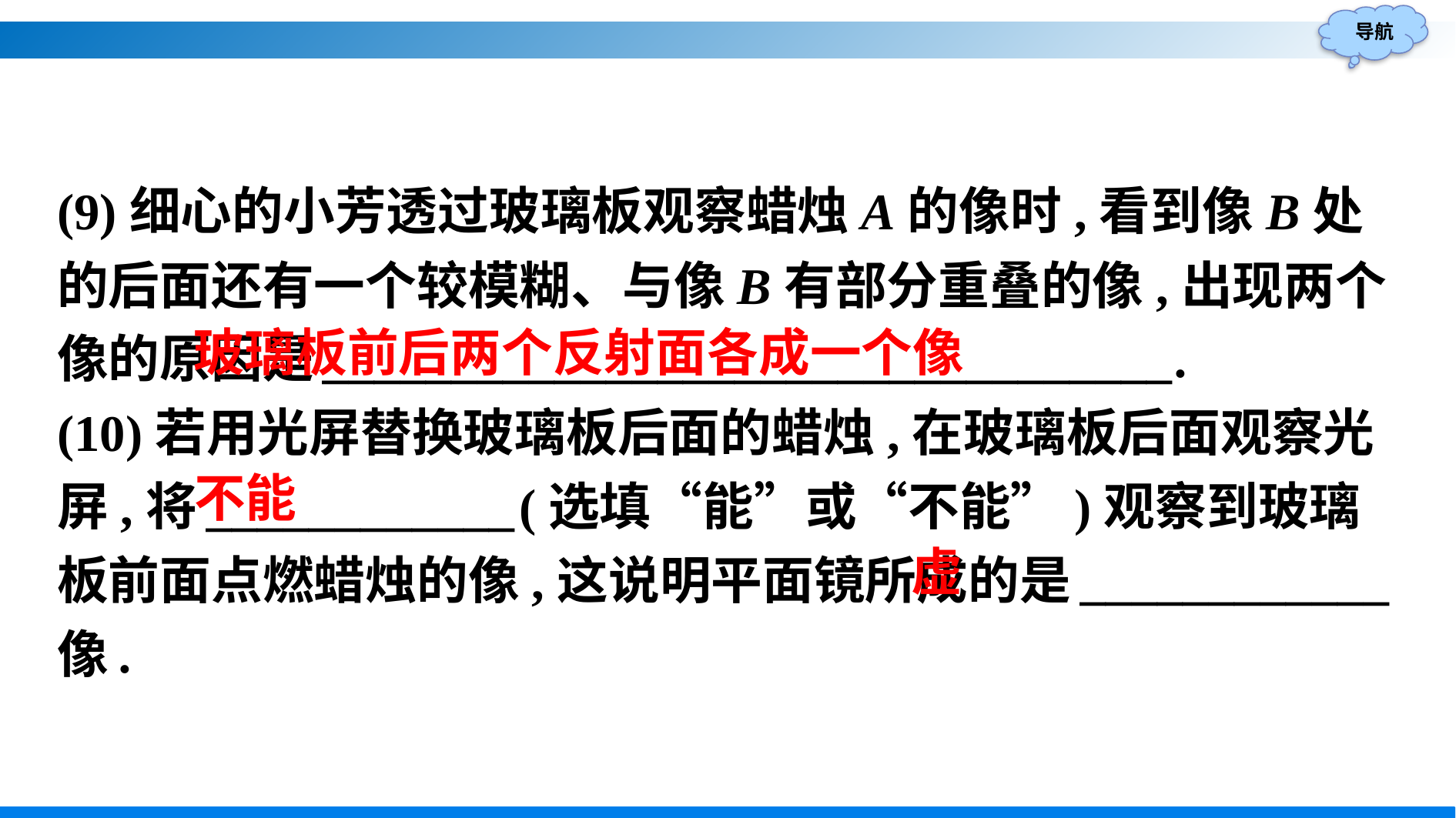

(9)细心的小芳透过玻璃板观察蜡烛A的像时,看到像B处的后面还有一个较模糊、与像B有部分重叠的像,出现两个像的原因是_________________________________.
(10)若用光屏替换玻璃板后面的蜡烛,在玻璃板后面观察光屏,将____________(选填“能”或“不能”)观察到玻璃板前面点燃蜡烛的像,这说明平面镜所成的是____________像.
玻璃板前后两个反射面各成一个像
不能
虚